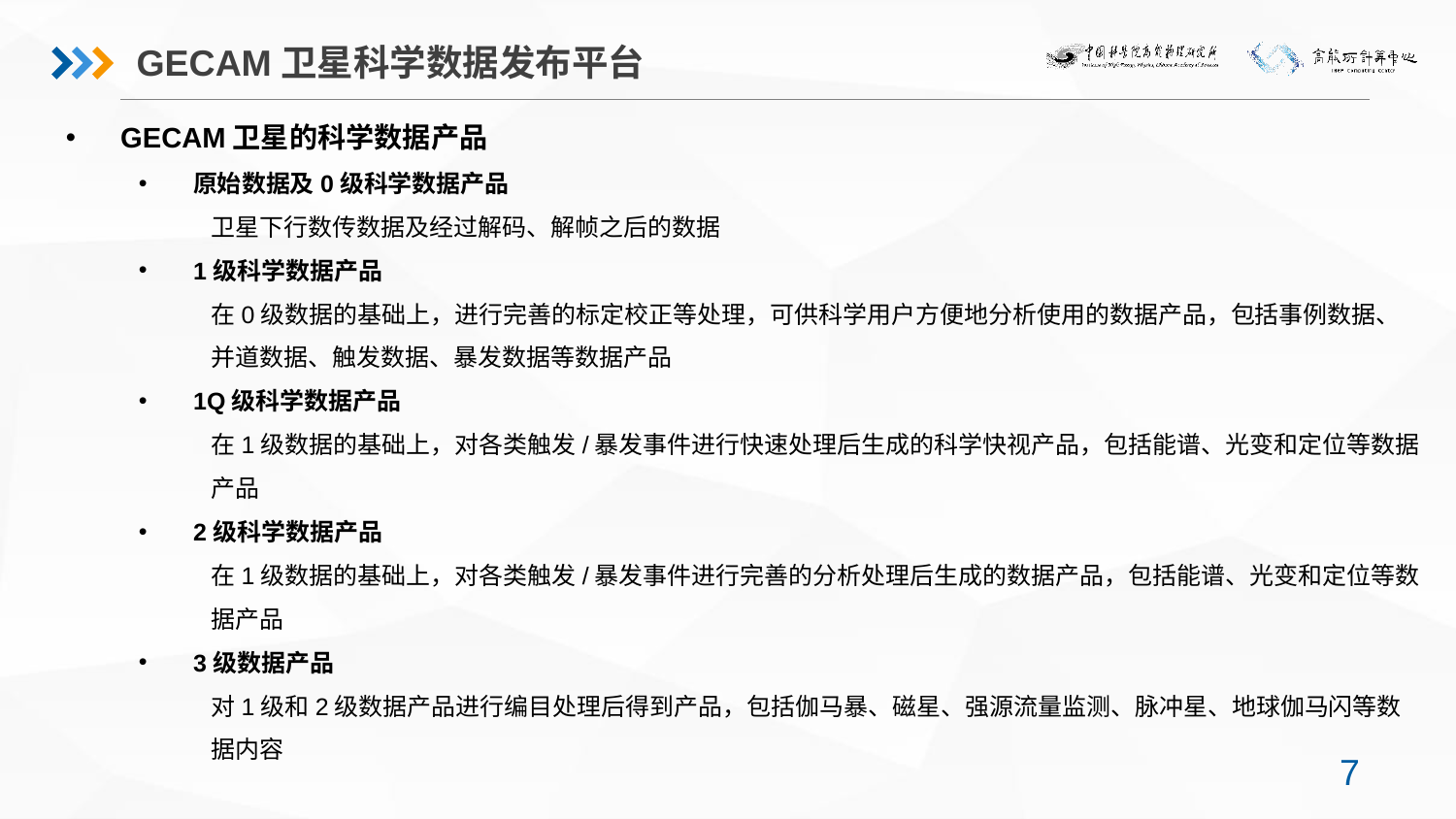

GECAM卫星科学数据发布平台
GECAM卫星的科学数据产品
原始数据及0级科学数据产品
卫星下行数传数据及经过解码、解帧之后的数据
1级科学数据产品
在0级数据的基础上，进行完善的标定校正等处理，可供科学用户方便地分析使用的数据产品，包括事例数据、并道数据、触发数据、暴发数据等数据产品
1Q级科学数据产品
在1级数据的基础上，对各类触发/暴发事件进行快速处理后生成的科学快视产品，包括能谱、光变和定位等数据产品
2级科学数据产品
在1级数据的基础上，对各类触发/暴发事件进行完善的分析处理后生成的数据产品，包括能谱、光变和定位等数据产品
3级数据产品
对1级和2级数据产品进行编目处理后得到产品，包括伽马暴、磁星、强源流量监测、脉冲星、地球伽马闪等数据内容